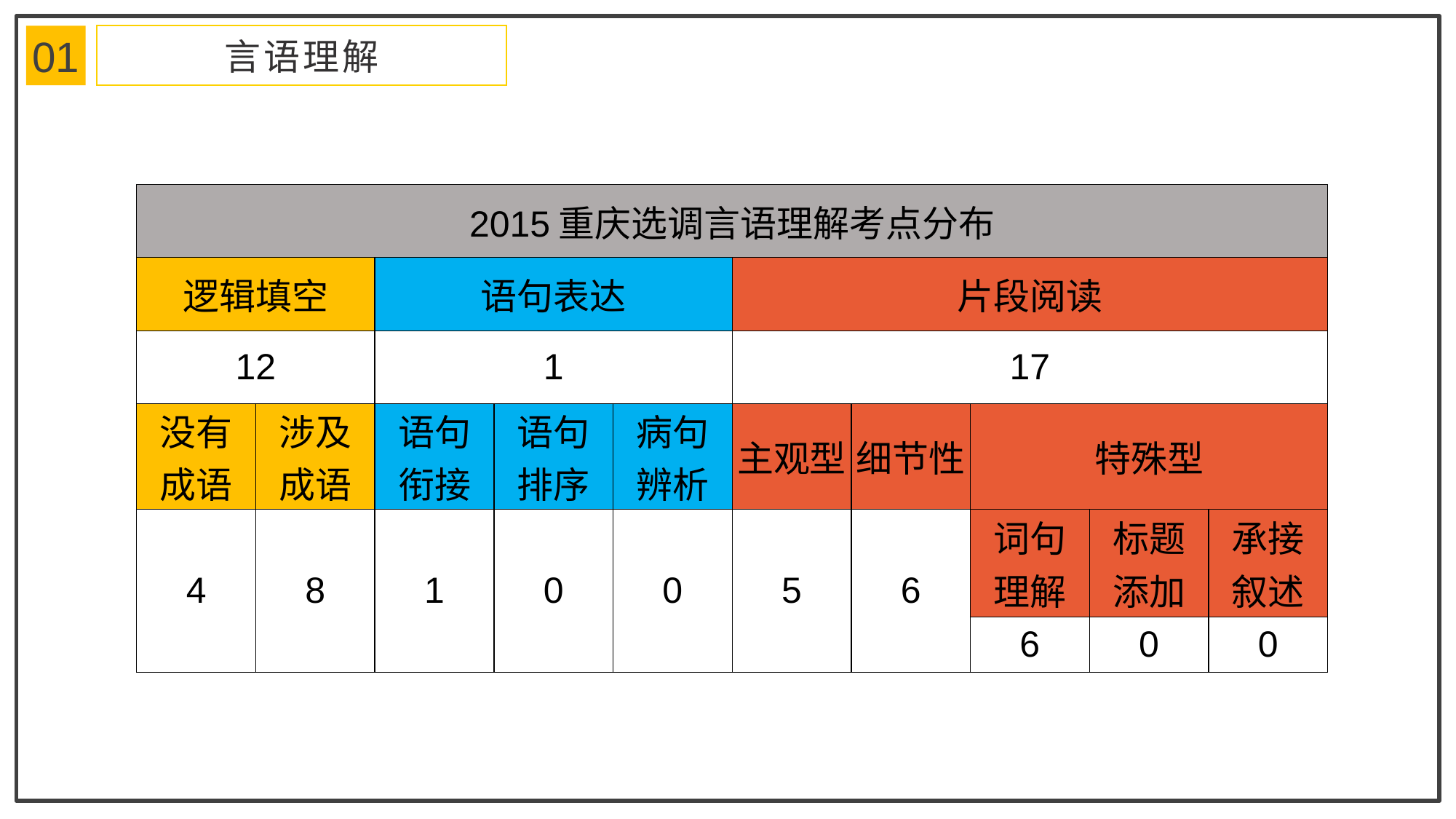

01
言语理解
| 2015重庆选调言语理解考点分布 |  |  |  |  |  |  |  |  |  |
| --- | --- | --- | --- | --- | --- | --- | --- | --- | --- |
| 逻辑填空 |  | 语句表达 |  |  | 片段阅读 |  |  |  |  |
| 12 |  | 1 |  |  | 17 |  |  |  |  |
| 没有 成语 | 涉及 成语 | 语句 衔接 | 语句 排序 | 病句 辨析 | 主观型 | 细节性 | 特殊型 |  |  |
| 4 | 8 | 1 | 0 | 0 | 5 | 6 | 词句 理解 | 标题 添加 | 承接 叙述 |
|  |  |  |  |  |  |  | 6 | 0 | 0 |